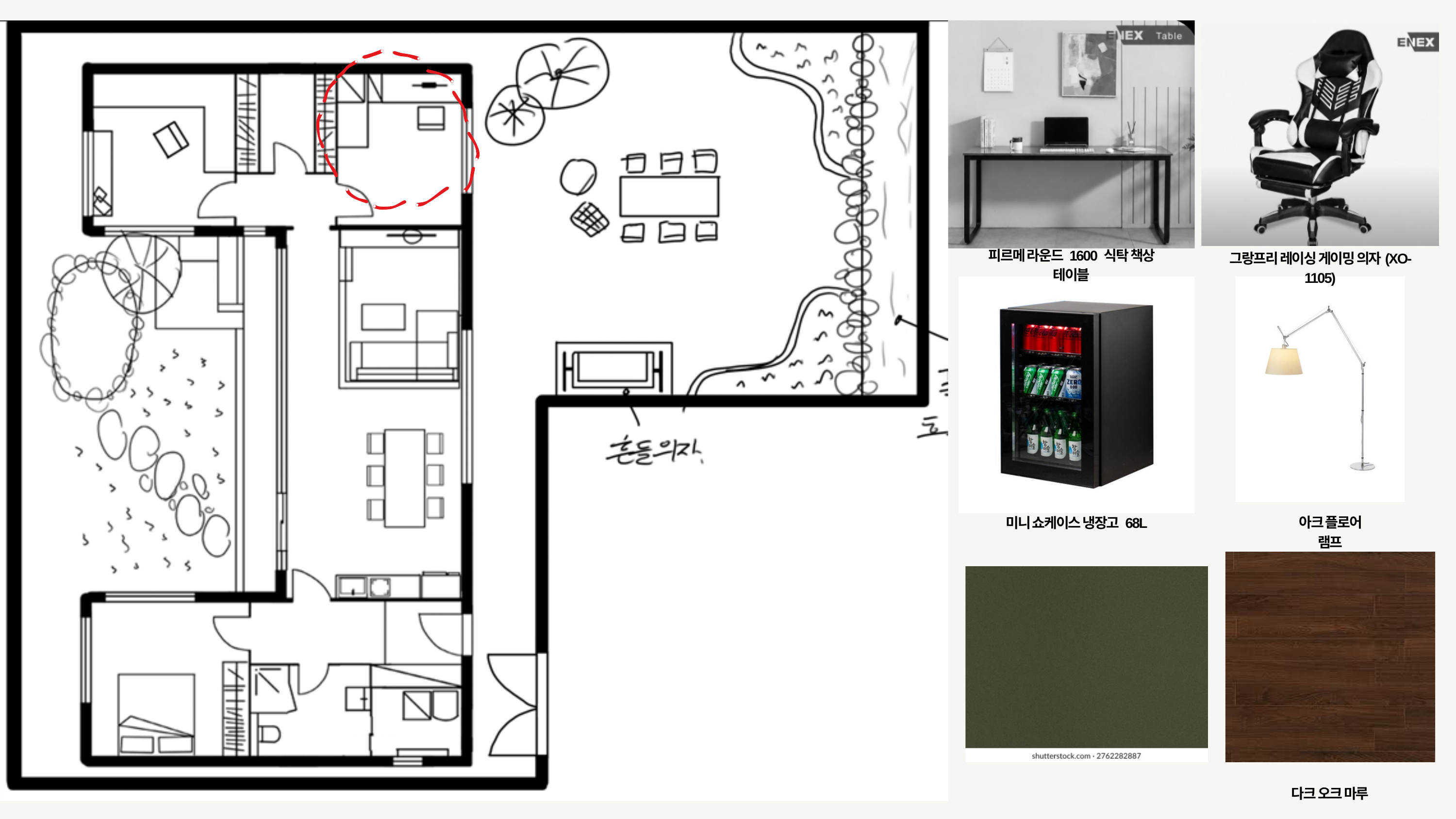

피르메 라운드 1600 식탁 책상 테이블
그랑프리 레이싱 게이밍 의자(XO-1105)

아크 플로어 램프
미니 쇼케이스 냉장고 68L

다크 오크 마루